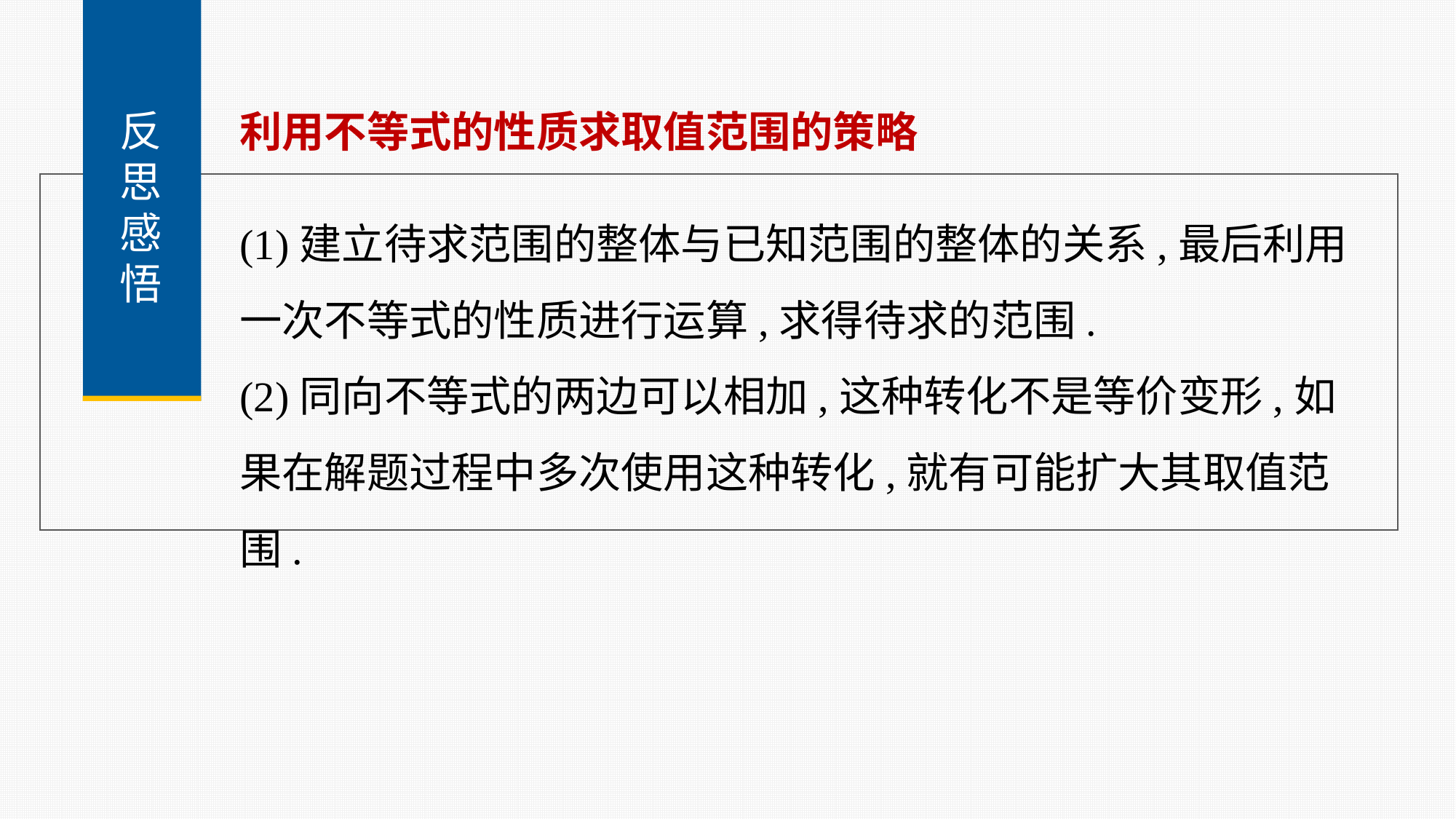

反
思
感
悟

利用不等式的性质求取值范围的策略

(1)建立待求范围的整体与已知范围的整体的关系,最后利用一次不等式的性质进行运算,求得待求的范围.
(2)同向不等式的两边可以相加,这种转化不是等价变形,如果在解题过程中多次使用这种转化,就有可能扩大其取值范围.